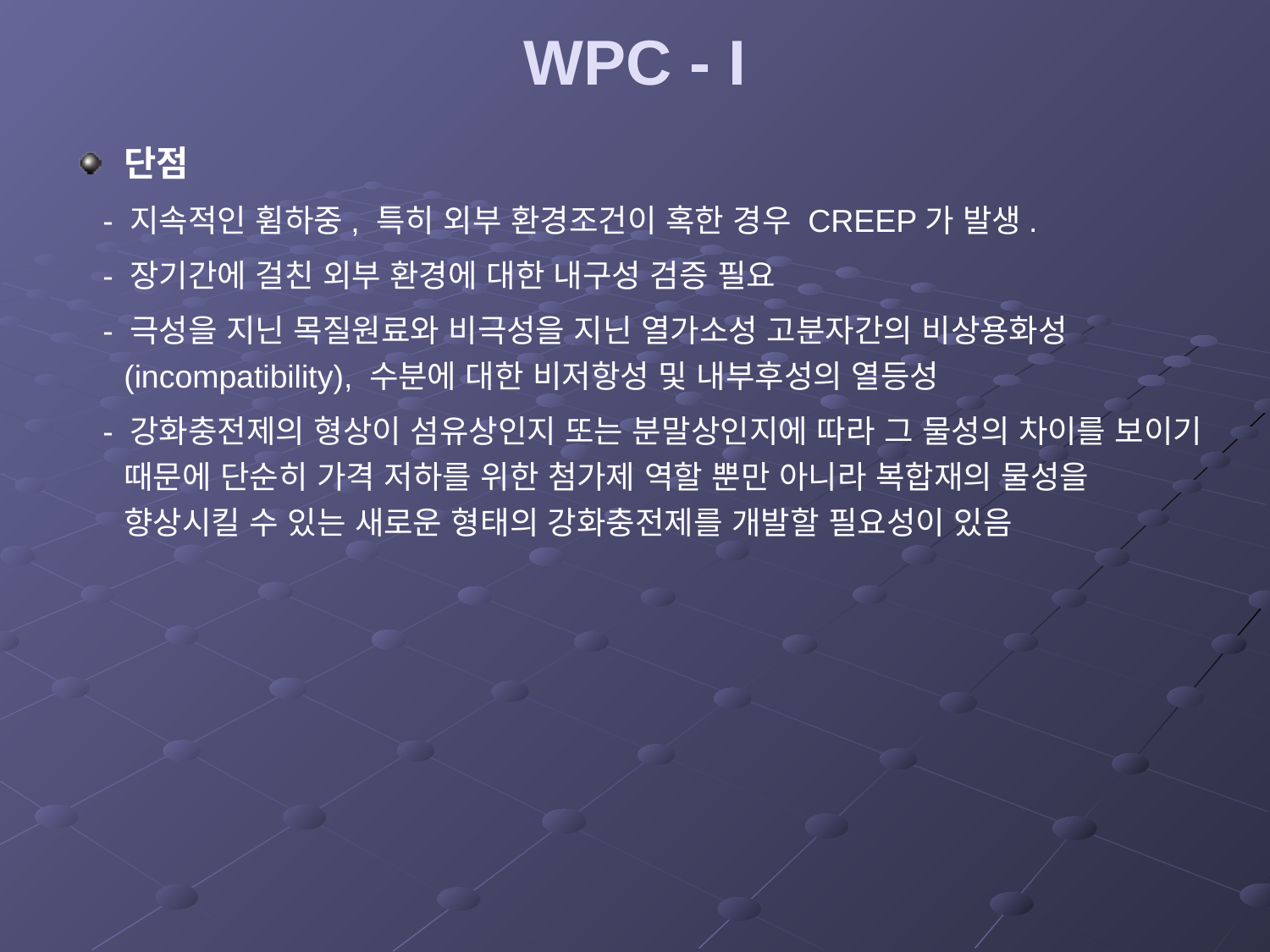

# WPC - I
단점
   - 지속적인 휨하중, 특히 외부 환경조건이 혹한 경우 CREEP가 발생.
   - 장기간에 걸친 외부 환경에 대한 내구성 검증 필요
   - 극성을 지닌 목질원료와 비극성을 지닌 열가소성 고분자간의 비상용화성(incompatibility), 수분에 대한 비저항성 및 내부후성의 열등성
   - 강화충전제의 형상이 섬유상인지 또는 분말상인지에 따라 그 물성의 차이를 보이기 때문에 단순히 가격 저하를 위한 첨가제 역할 뿐만 아니라 복합재의 물성을 향상시킬 수 있는 새로운 형태의 강화충전제를 개발할 필요성이 있음